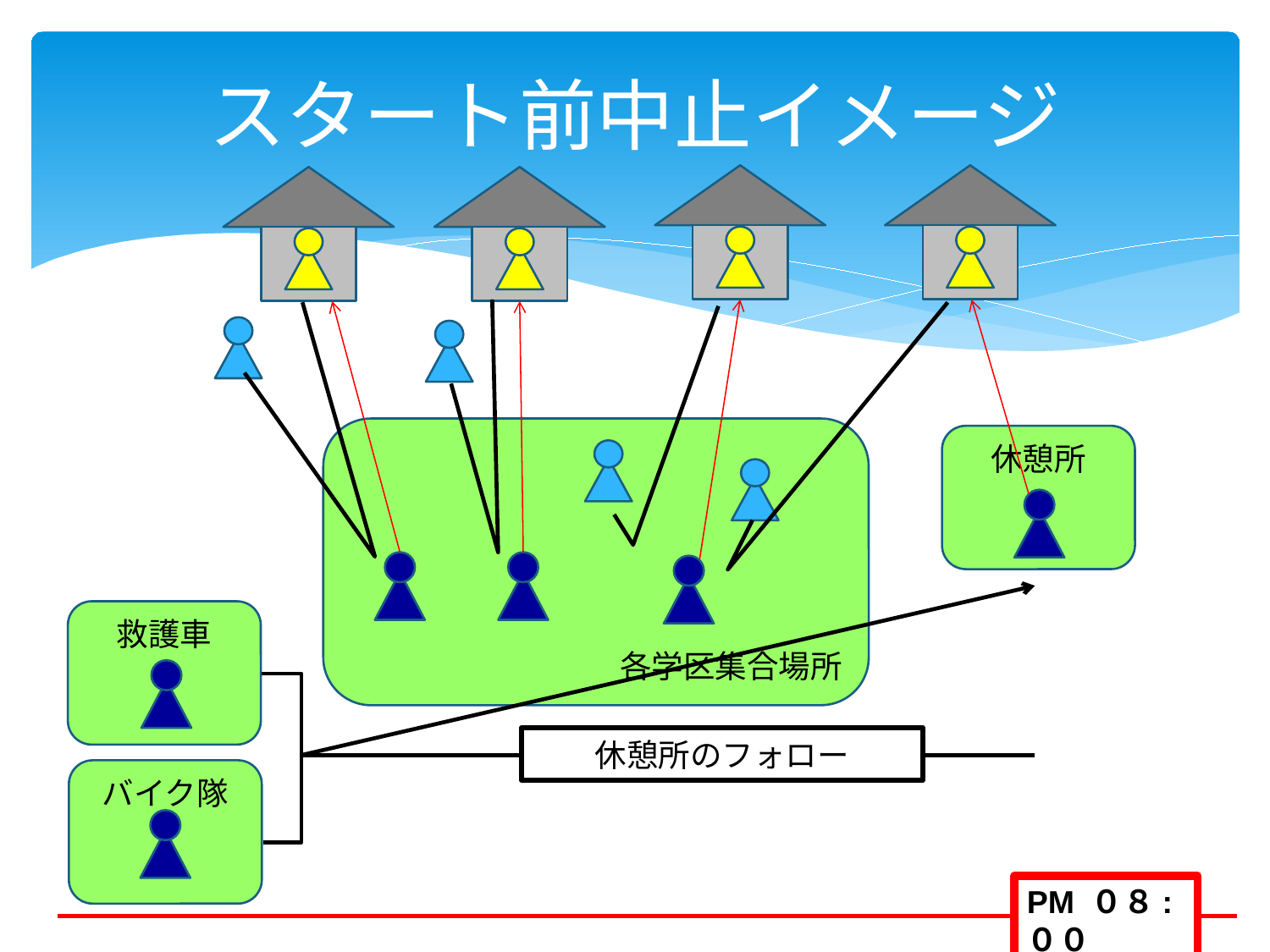

# スタート前中止イメージ

各学区集合場所
休憩所

救護車

休憩所のフォロー

バイク隊

PM ０８:００